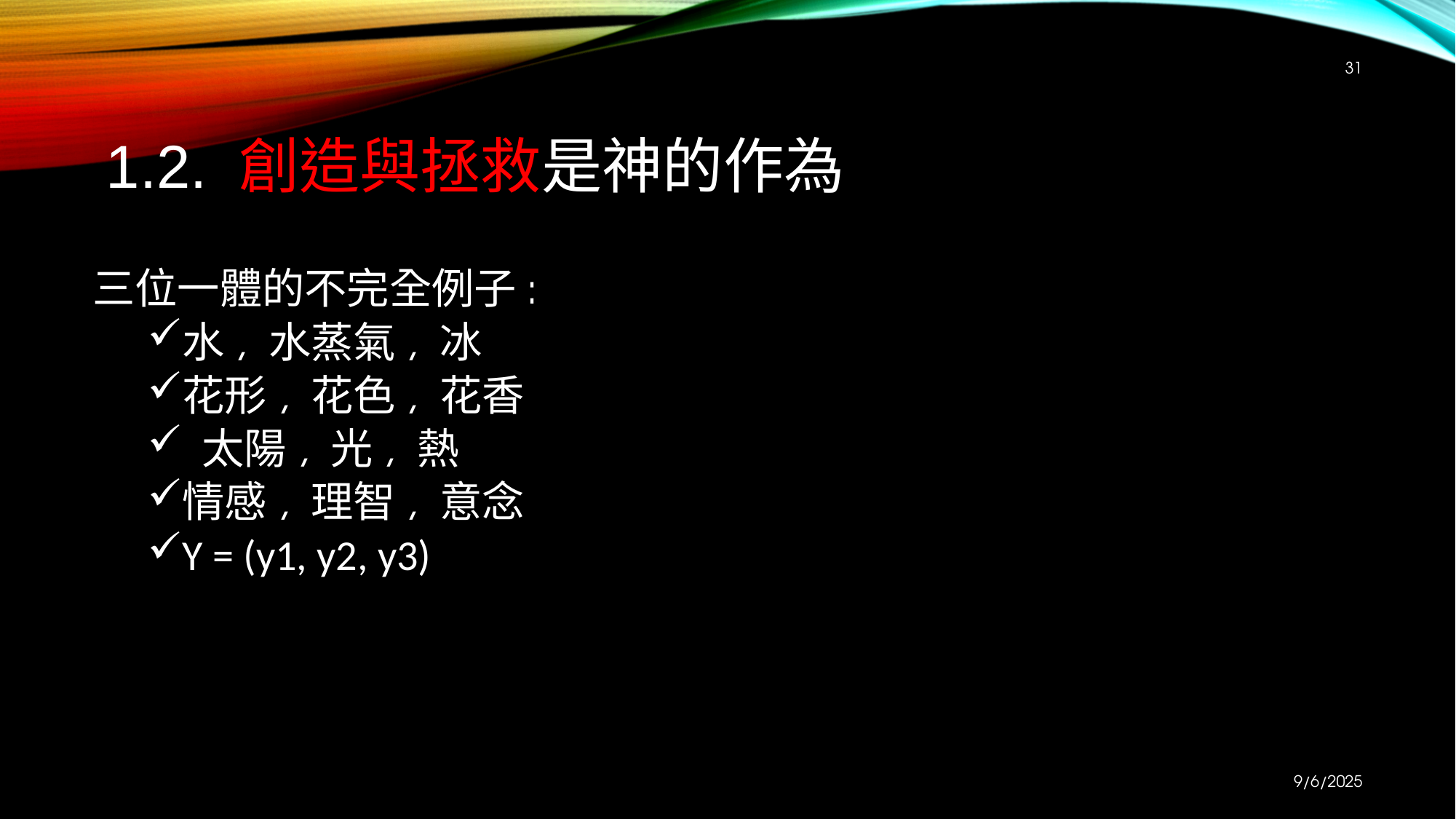

31
# 1.2. 創造與拯救是神的作為
三位一體的不完全例子:
水, 水蒸氣, 冰
花形, 花色, 花香
 太陽, 光, 熱
情感, 理智, 意念
Y = (y1, y2, y3)

9/6/2025